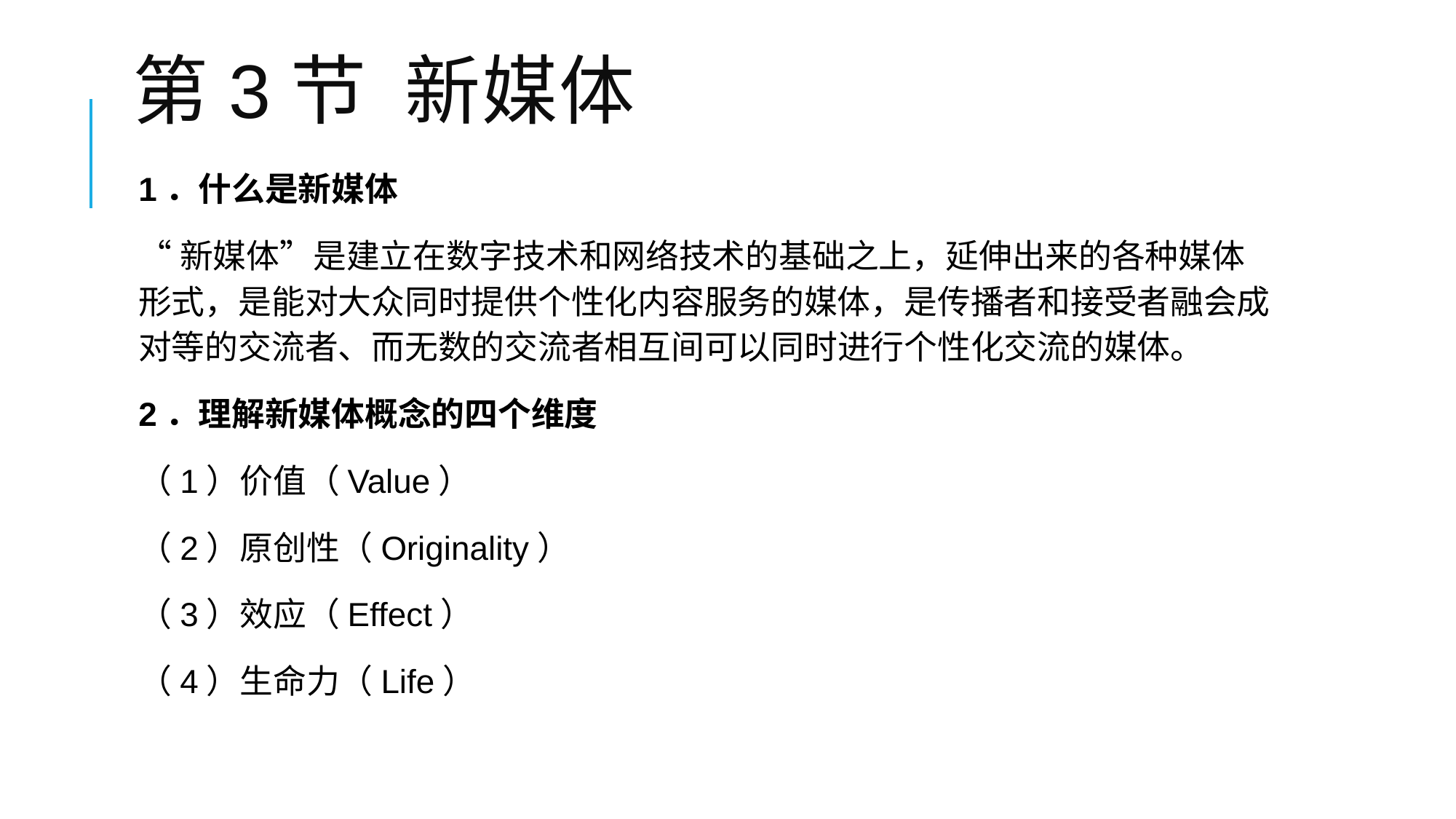

# 第3节  新媒体
1．什么是新媒体
“新媒体”是建立在数字技术和网络技术的基础之上，延伸出来的各种媒体形式，是能对大众同时提供个性化内容服务的媒体，是传播者和接受者融会成对等的交流者、而无数的交流者相互间可以同时进行个性化交流的媒体。
2．理解新媒体概念的四个维度
（1）价值（Value）
（2）原创性（Originality）
（3）效应（Effect）
（4）生命力（Life）